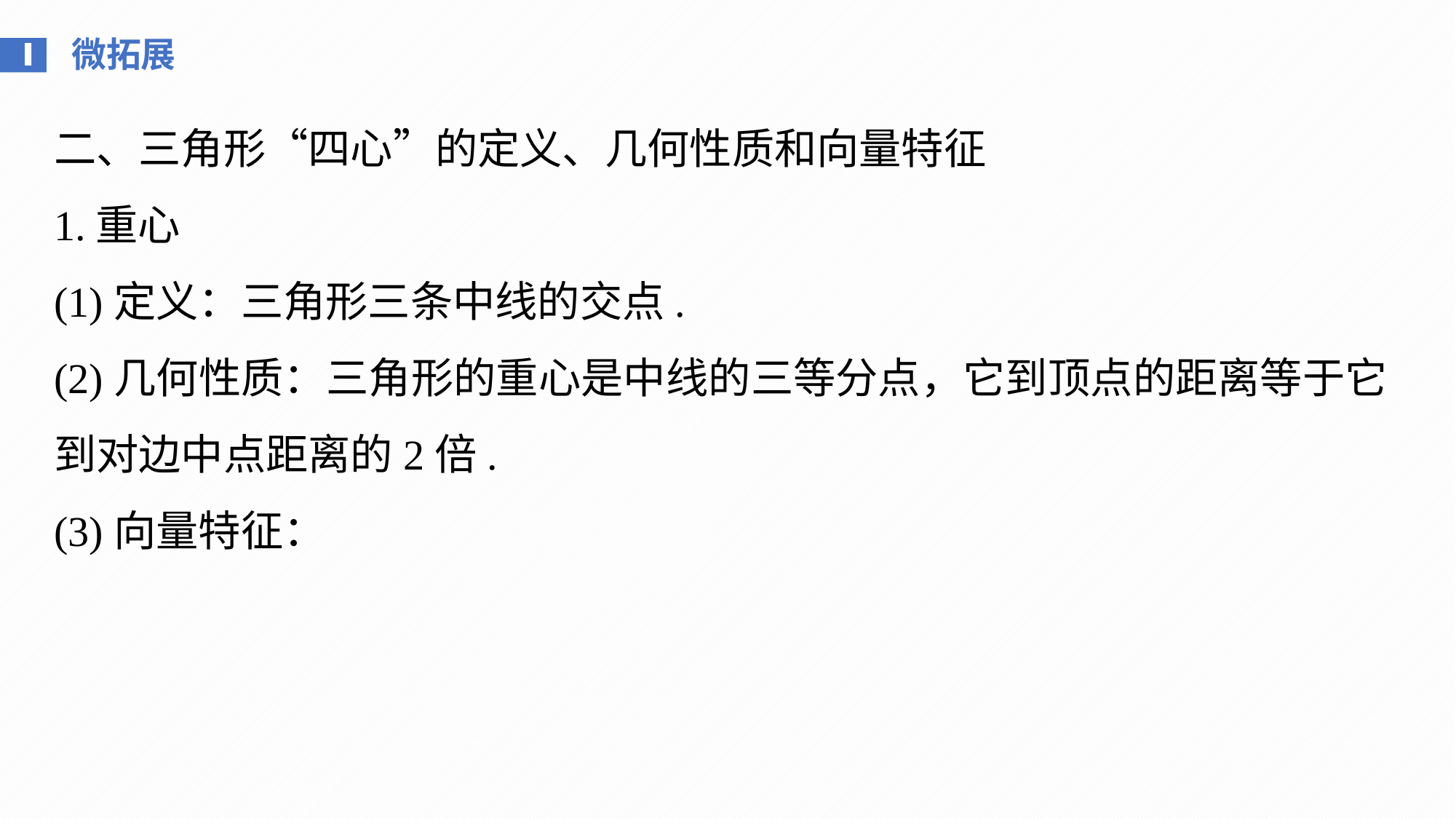

微拓展

二、三角形“四心”的定义、几何性质和向量特征
1.重心
(1)定义：三角形三条中线的交点.
(2)几何性质：三角形的重心是中线的三等分点，它到顶点的距离等于它到对边中点距离的2倍.
(3)向量特征：